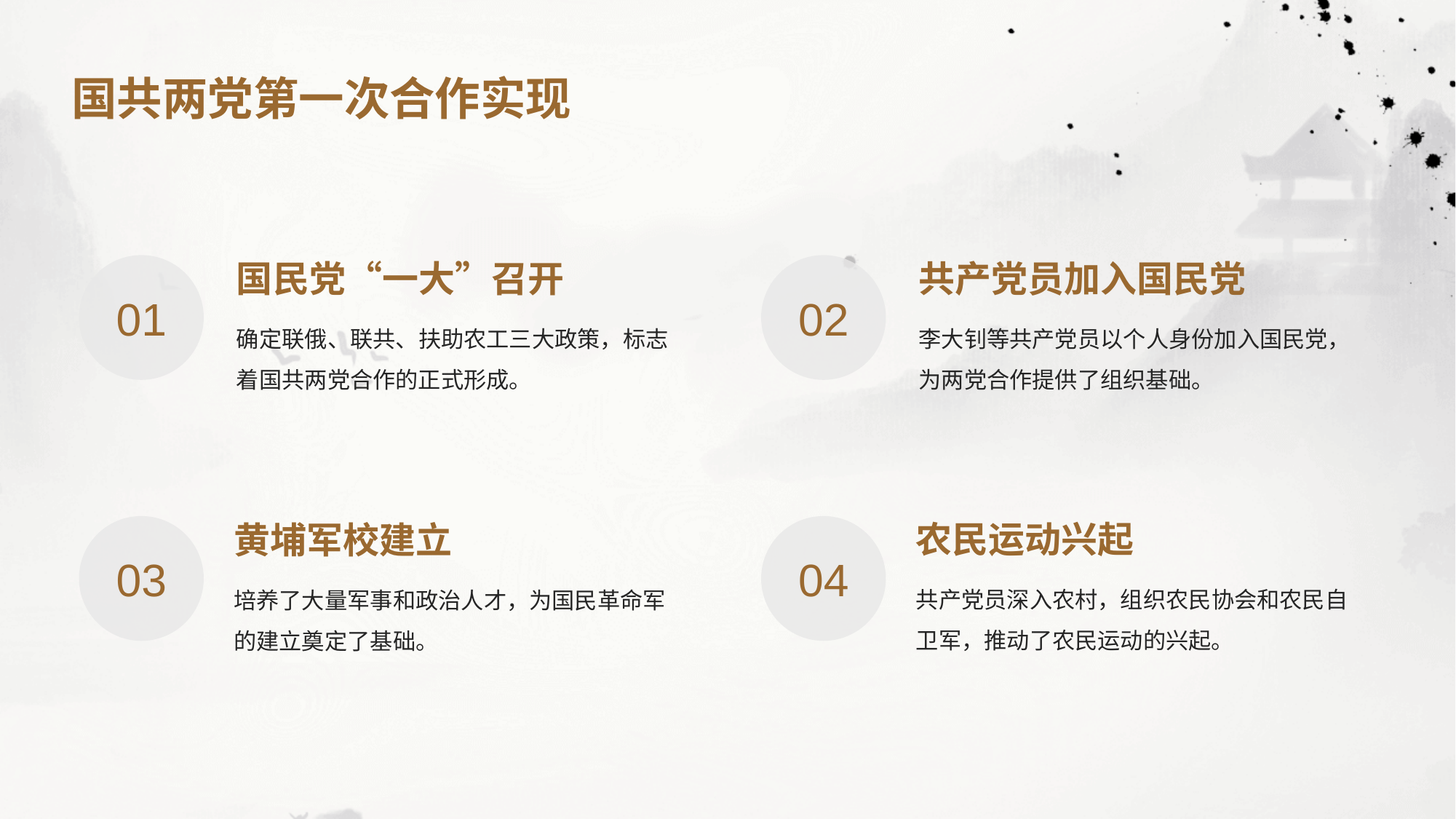

国共两党第一次合作实现
共产党员加入国民党
国民党“一大”召开

02
01
李大钊等共产党员以个人身份加入国民党，为两党合作提供了组织基础。
确定联俄、联共、扶助农工三大政策，标志着国共两党合作的正式形成。
农民运动兴起
黄埔军校建立

04
03
共产党员深入农村，组织农民协会和农民自卫军，推动了农民运动的兴起。
培养了大量军事和政治人才，为国民革命军的建立奠定了基础。